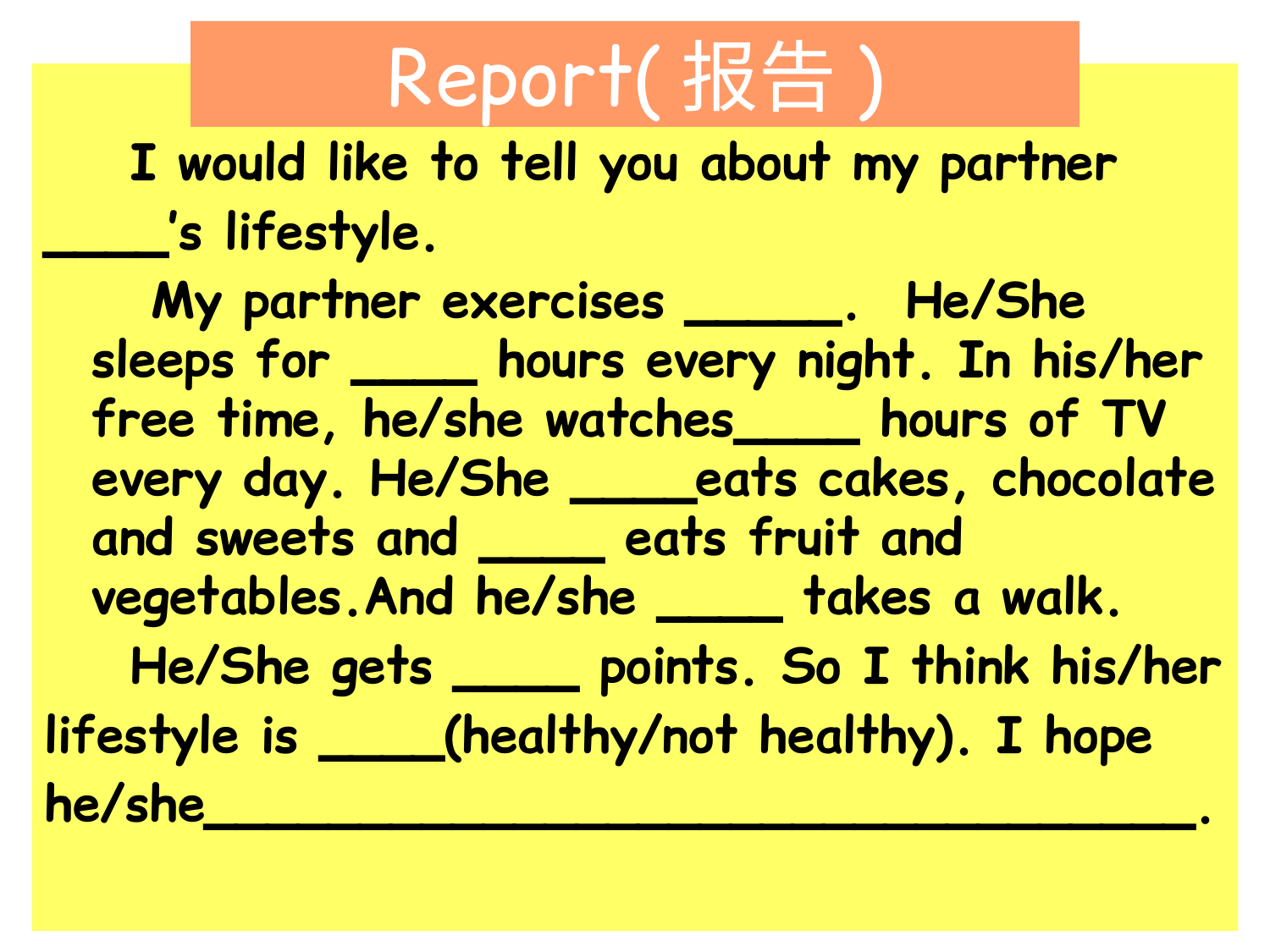

# Report(报告)

    I would like to tell you about my partner
____’s lifestyle.
     My partner exercises _____.  He/She sleeps for ____ hours every night. In his/her free time, he/she watches____ hours of TV every day. He/She ____eats cakes, chocolate and sweets and ____ eats fruit and vegetables.And he/she ____ takes a walk.
    He/She gets ____ points. So I think his/her
lifestyle is ____(healthy/not healthy). I hope
he/she________________________________.